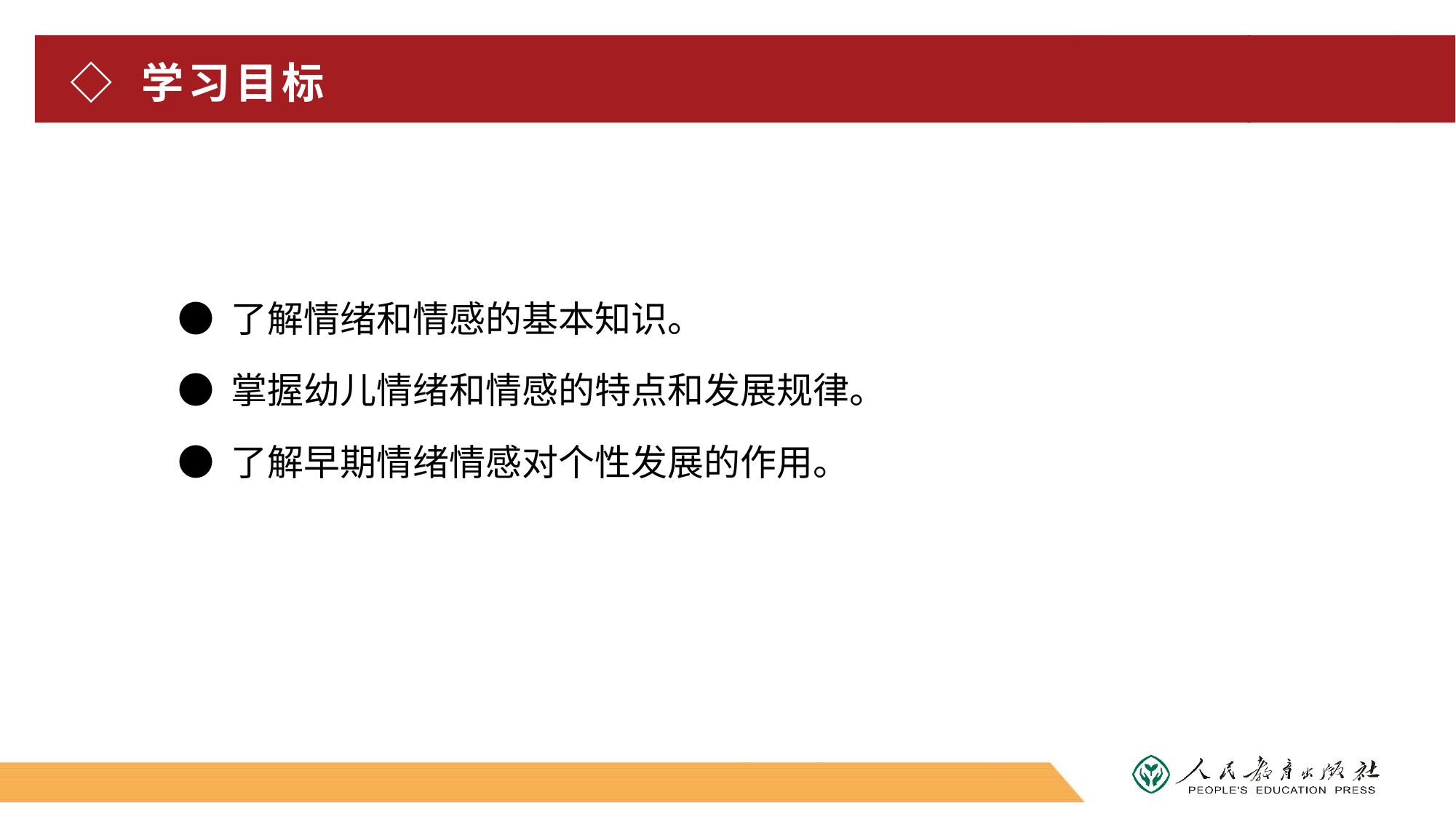

# ◇ 学习目标

● 了解情绪和情感的基本知识。
● 掌握幼儿情绪和情感的特点和发展规律。
● 了解早期情绪情感对个性发展的作用。